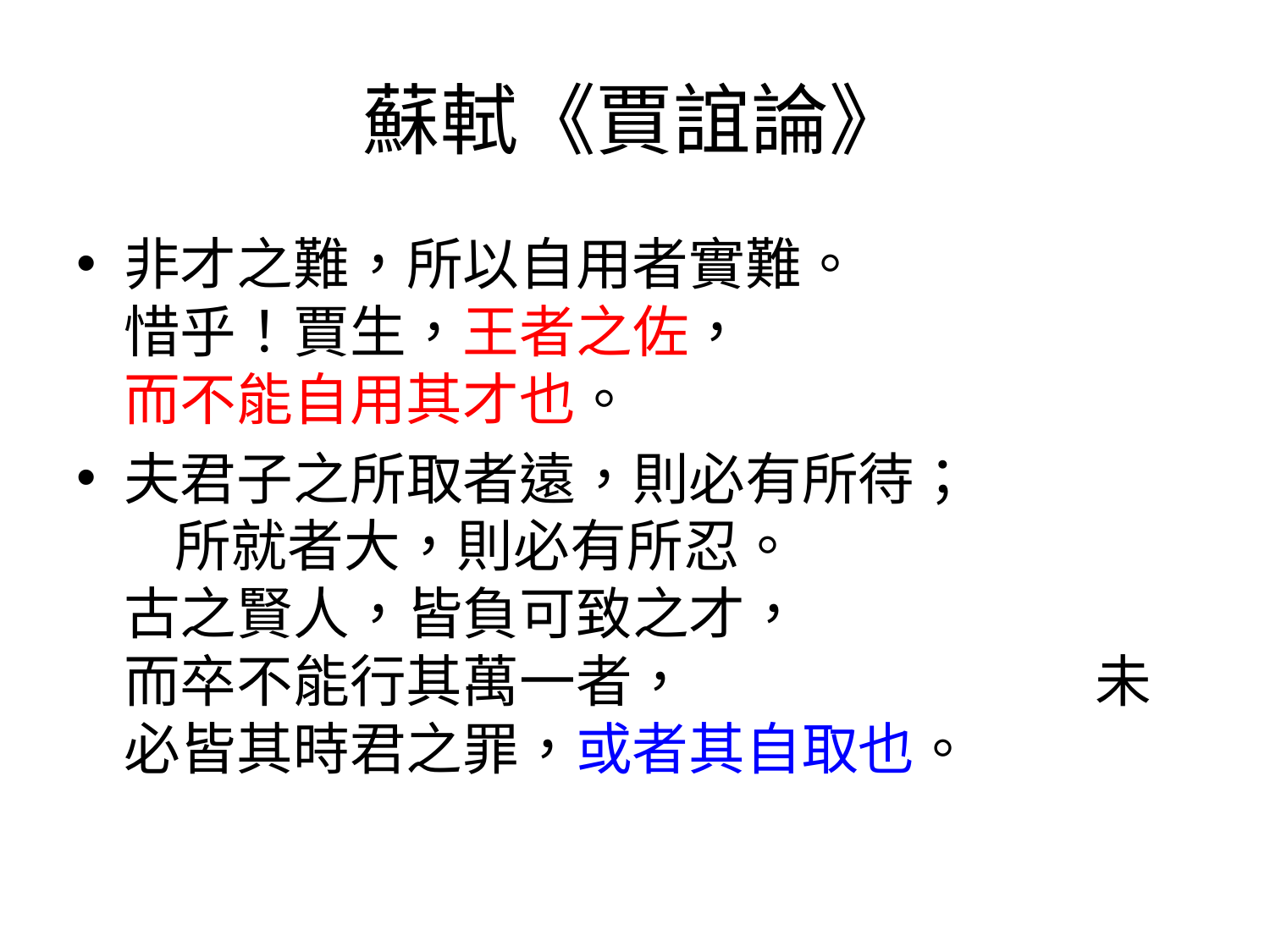

# 蘇軾《賈誼論》
非才之難，所以自用者實難。                          惜乎！賈生，王者之佐，                                而不能自用其才也。
夫君子之所取者遠，則必有所待；                      所就者大，則必有所忍。                              古之賢人，皆負可致之才，                             而卒不能行其萬一者，                                未必皆其時君之罪，或者其自取也。